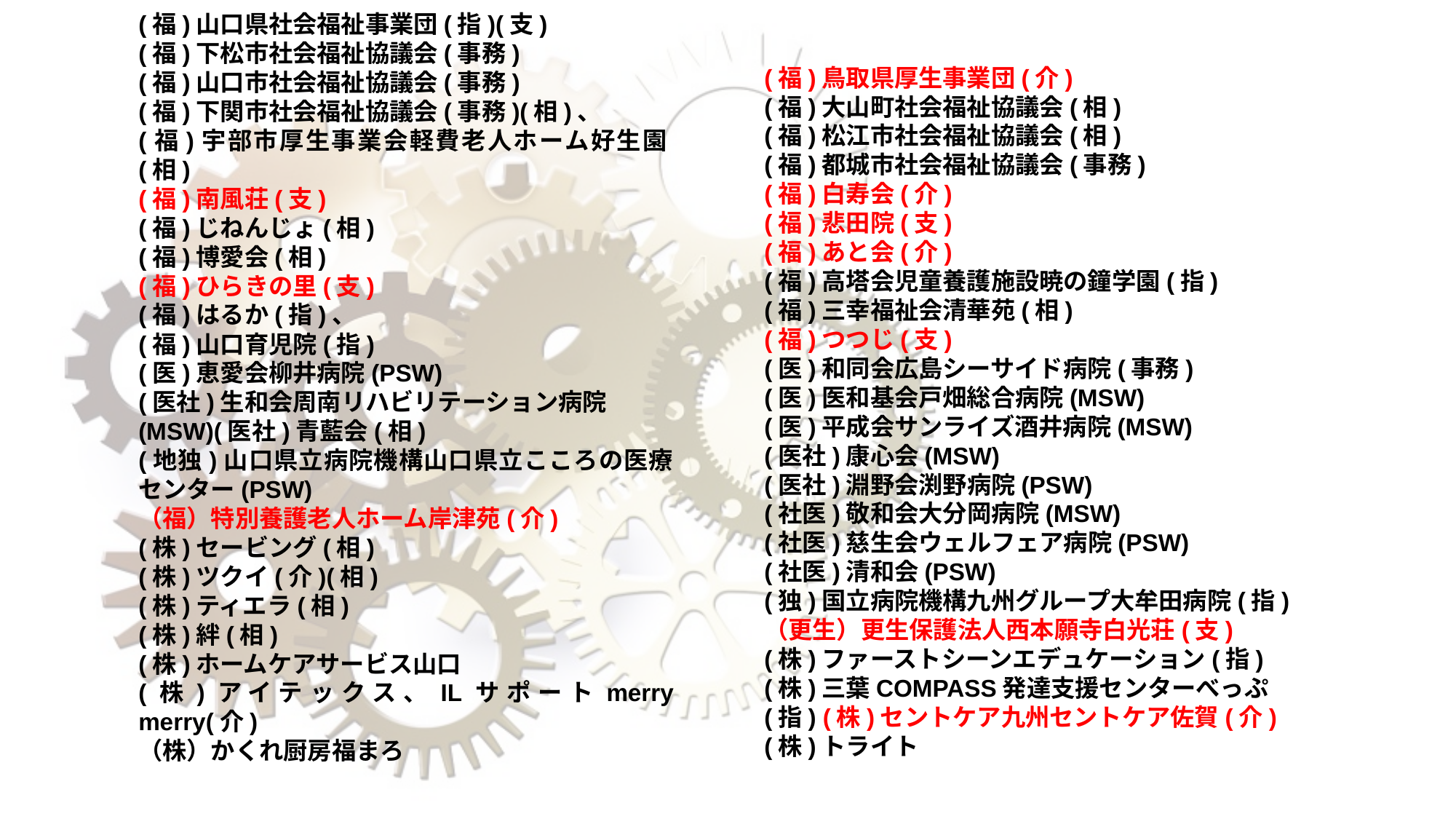

(福)鳥取県厚生事業団(介)
(福)大山町社会福祉協議会(相)
(福)松江市社会福祉協議会(相)
(福)都城市社会福祉協議会(事務)
(福)白寿会(介)
(福)悲田院(支)
(福)あと会(介)
(福)高塔会児童養護施設暁の鐘学園(指)
(福)三幸福祉会清華苑(相)
(福)つつじ(支)
(医)和同会広島シーサイド病院(事務)
(医)医和基会戸畑総合病院(MSW)
(医)平成会サンライズ酒井病院(MSW)
(医社)康心会(MSW)
(医社)淵野会渕野病院(PSW)
(社医)敬和会大分岡病院(MSW)
(社医)慈生会ウェルフェア病院(PSW)
(社医)清和会(PSW)
(独)国立病院機構九州グループ大牟田病院(指)
（更生）更生保護法人西本願寺白光荘(支)
(株)ファーストシーンエデュケーション(指)
(株)三葉COMPASS発達支援センターべっぷ(指) (株)セントケア九州セントケア佐賀(介)
(株)トライト
(福)山口県社会福祉事業団(指)(支)
(福)下松市社会福祉協議会(事務)
(福)山口市社会福祉協議会(事務)
(福)下関市社会福祉協議会(事務)(相)、
(福)宇部市厚生事業会軽費老人ホーム好生園(相)
(福)南風荘(支)
(福)じねんじょ(相)
(福)博愛会(相)
(福)ひらきの里(支)
(福)はるか(指)、
(福)山口育児院(指)
(医)恵愛会柳井病院(PSW)
(医社)生和会周南リハビリテーション病院
(MSW)(医社)青藍会(相)
(地独)山口県立病院機構山口県立こころの医療センター(PSW)
（福）特別養護老人ホーム岸津苑(介)
(株)セービング(相)
(株)ツクイ(介)(相)
(株)ティエラ(相)
(株)絆(相)
(株)ホームケアサービス山口
(株)アイテックス、ILサポートmerry merry(介)
（株）かくれ厨房福まろ